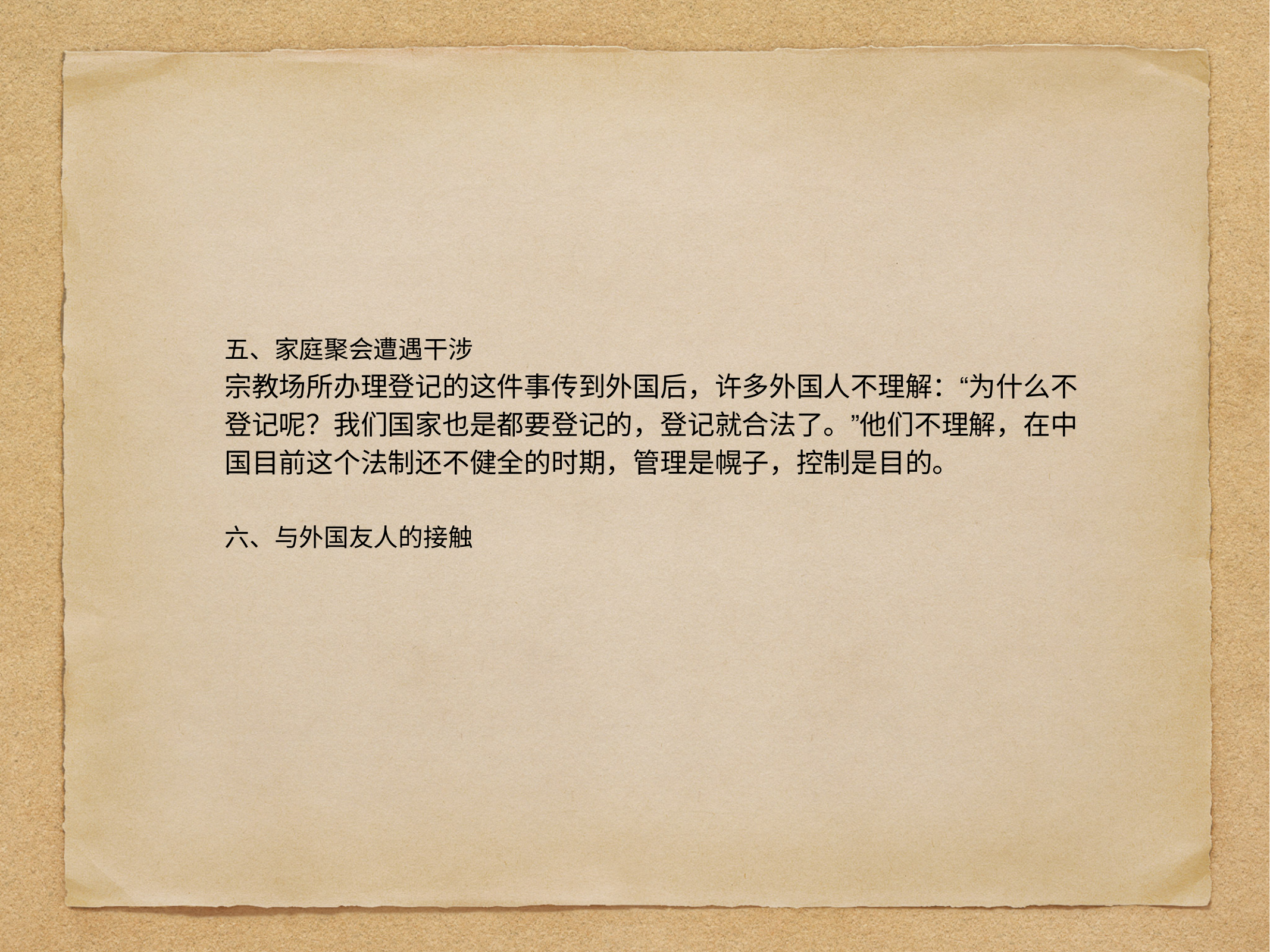

五、家庭聚会遭遇干涉
宗教场所办理登记的这件事传到外国后，许多外国人不理解：“为什么不登记呢？我们国家也是都要登记的，登记就合法了。”他们不理解，在中国目前这个法制还不健全的时期，管理是幌子，控制是目的。

六、与外国友人的接触